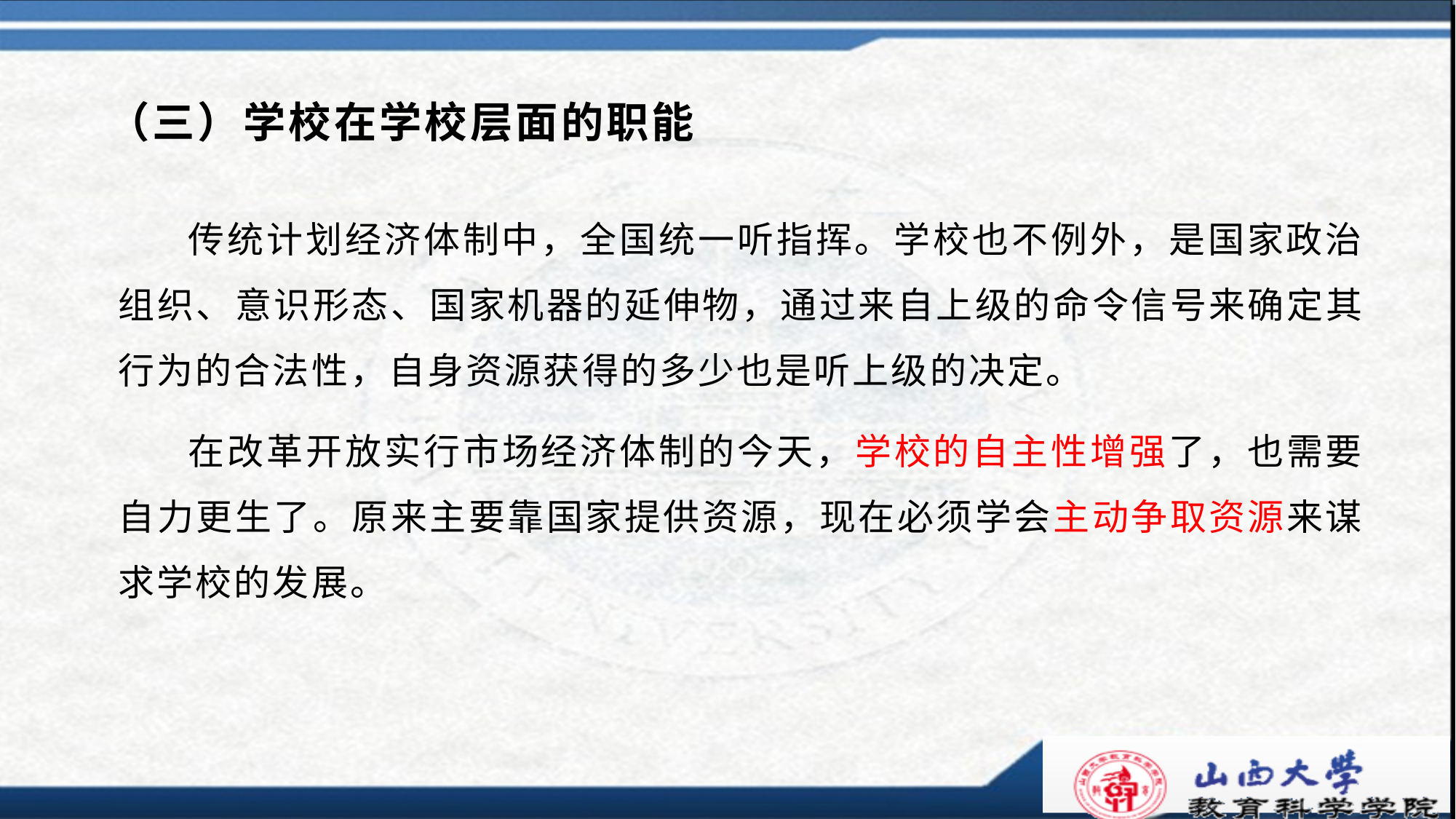

# （三）学校在学校层面的职能
           传统计划经济体制中，全国统一听指挥。学校也不例外，是国家政治组织、意识形态、国家机器的延伸物，通过来自上级的命令信号来确定其行为的合法性，自身资源获得的多少也是听上级的决定。
        在改革开放实行市场经济体制的今天，学校的自主性增强了，也需要自力更生了。原来主要靠国家提供资源，现在必须学会主动争取资源来谋求学校的发展。